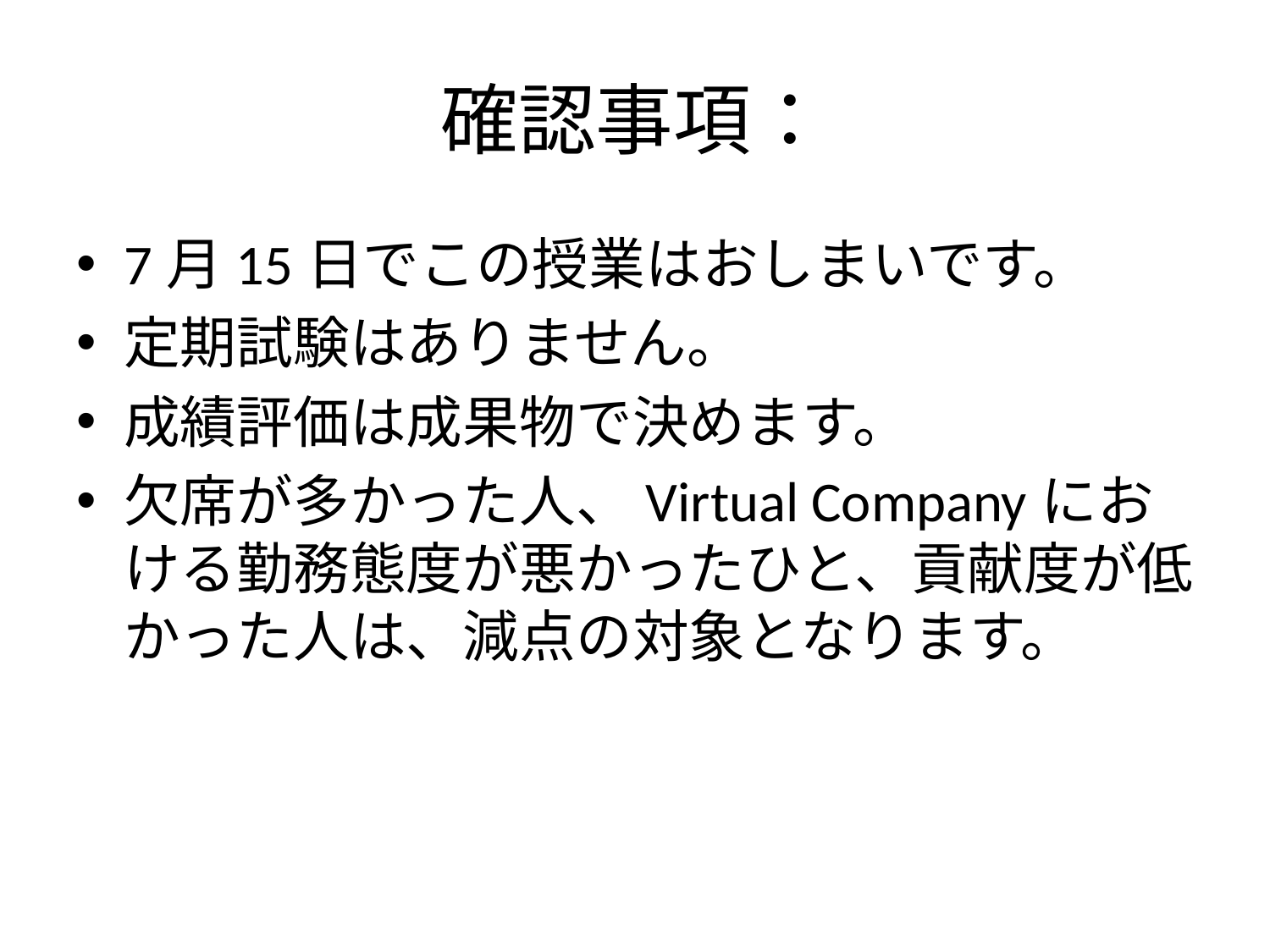

# 確認事項：
7月15日でこの授業はおしまいです。
定期試験はありません。
成績評価は成果物で決めます。
欠席が多かった人、Virtual Companyにおける勤務態度が悪かったひと、貢献度が低かった人は、減点の対象となります。